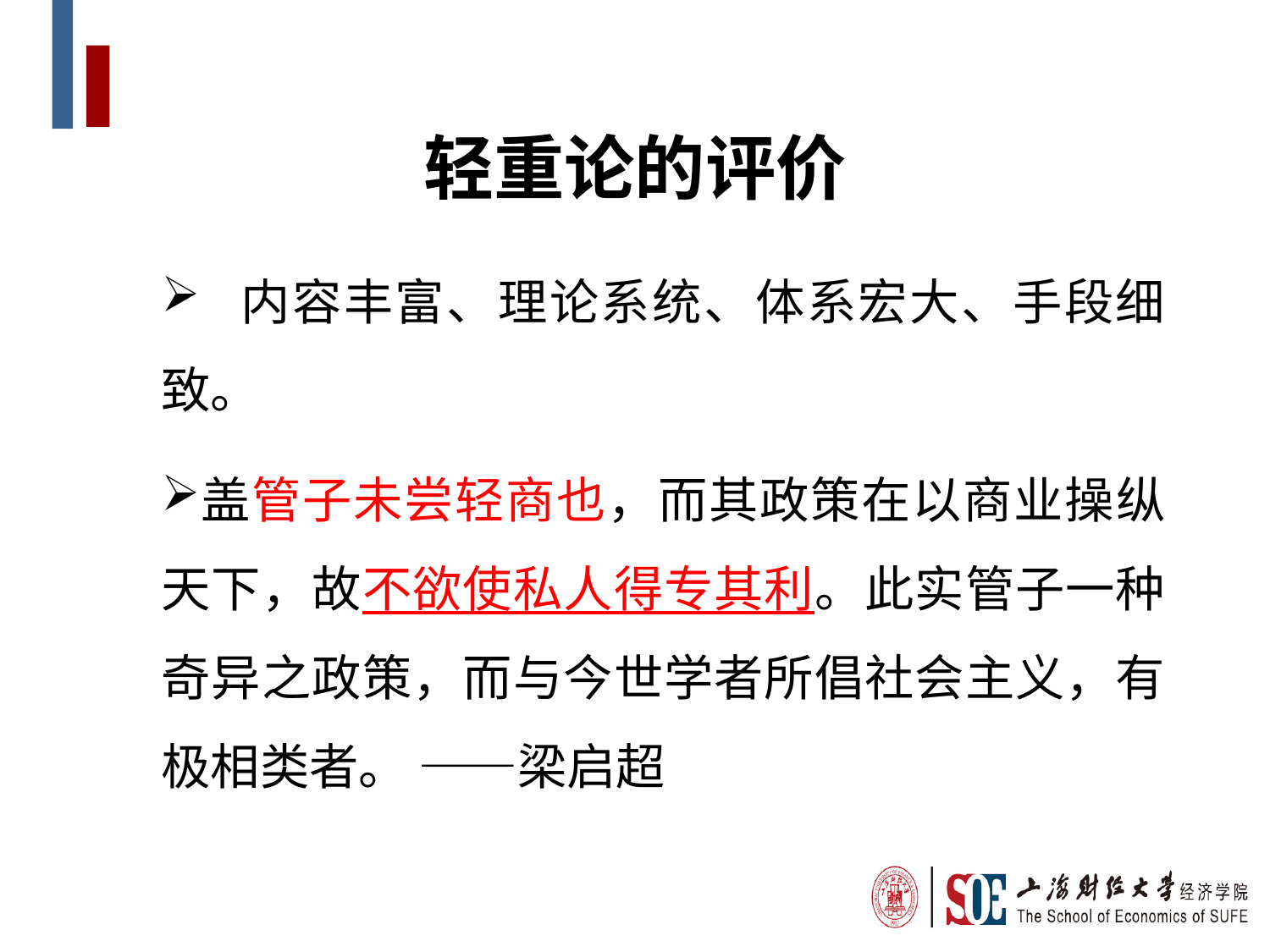

轻重论的评价
  内容丰富、理论系统、体系宏大、手段细致。
盖管子未尝轻商也，而其政策在以商业操纵天下，故不欲使私人得专其利。此实管子一种奇异之政策，而与今世学者所倡社会主义，有极相类者。 ——梁启超